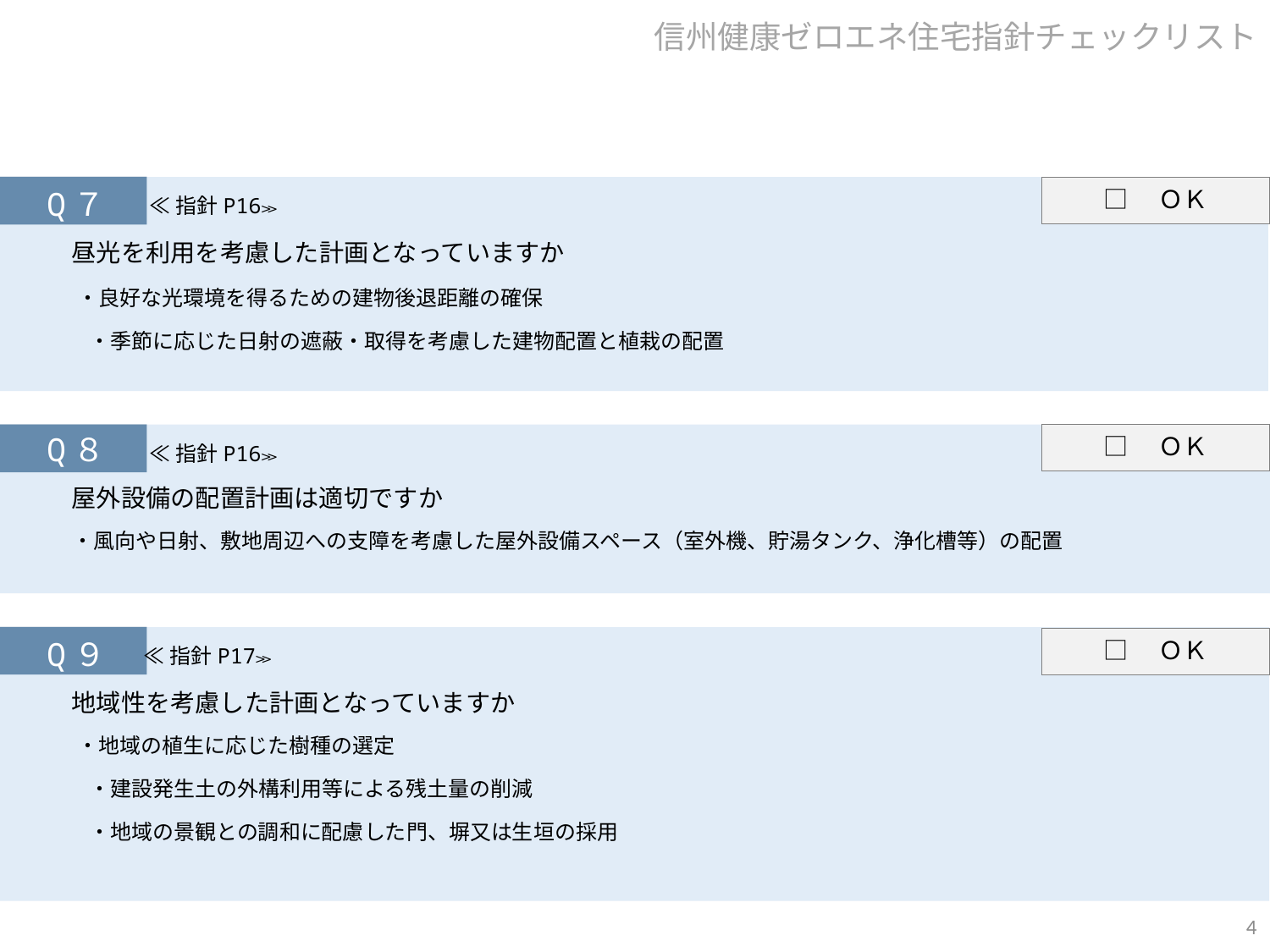

信州健康ゼロエネ住宅指針チェックリスト

□　ＯＫ
Q７
　昼光を利用を考慮した計画となっていますか
　  ・良好な光環境を得るための建物後退距離の確保
　　・季節に応じた日射の遮蔽・取得を考慮した建物配置と植栽の配置
≪指針P16≫

□　ＯＫ

Q８
　屋外設備の配置計画は適切ですか
　 ・風向や日射、敷地周辺への支障を考慮した屋外設備スペース（室外機、貯湯タンク、浄化槽等）の配置
≪指針P16≫

□　ＯＫ
Q９
　地域性を考慮した計画となっていますか
　  ・地域の植生に応じた樹種の選定
　　・建設発生土の外構利用等による残土量の削減
　　・地域の景観との調和に配慮した門、塀又は生垣の採用
≪指針P17≫
4